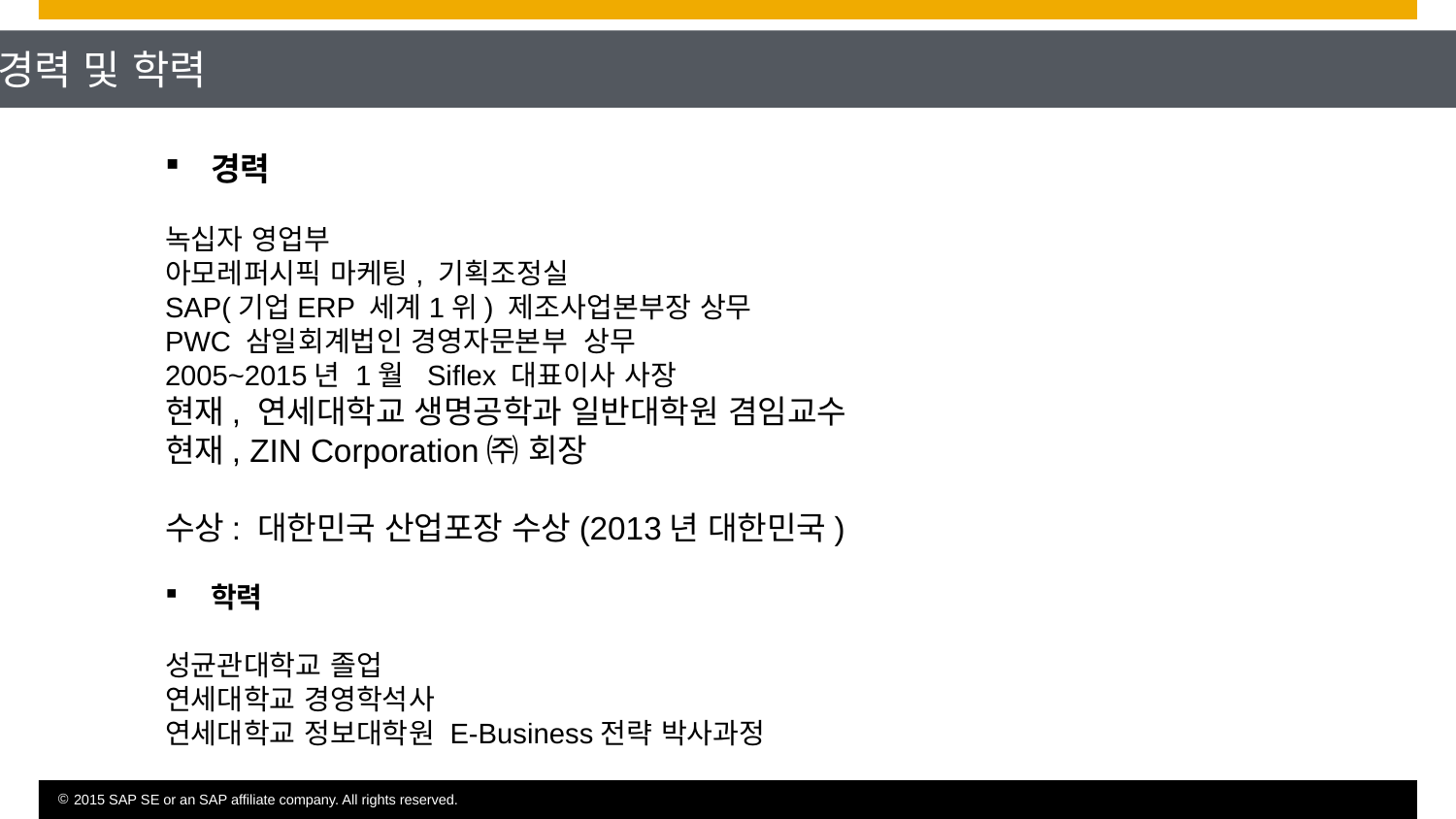

경력 및 학력
경력

녹십자 영업부
아모레퍼시픽 마케팅, 기획조정실
SAP(기업ERP 세계1위) 제조사업본부장 상무
PWC 삼일회계법인 경영자문본부  상무
2005~2015년 1월  Siflex 대표이사 사장
현재, 연세대학교 생명공학과 일반대학원 겸임교수
현재, ZIN Corporation㈜ 회장

수상: 대한민국 산업포장 수상(2013년 대한민국)

학력

성균관대학교 졸업
연세대학교 경영학석사
연세대학교 정보대학원 E-Business전략 박사과정